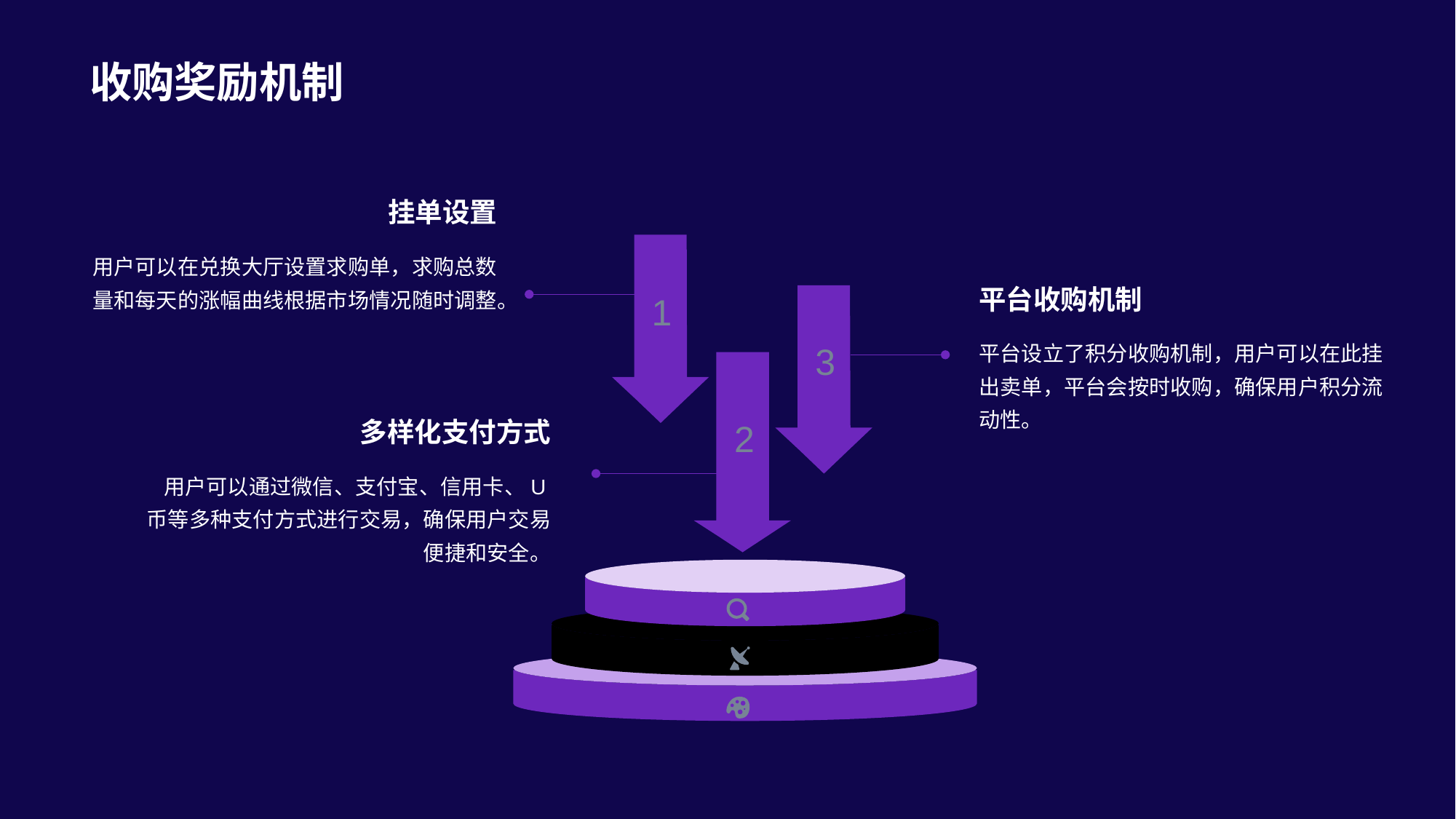

收购奖励机制
挂单设置
用户可以在兑换大厅设置求购单，求购总数量和每天的涨幅曲线根据市场情况随时调整。
平台收购机制
平台设立了积分收购机制，用户可以在此挂出卖单，平台会按时收购，确保用户积分流动性。
多样化支付方式
用户可以通过微信、支付宝、信用卡、U币等多种支付方式进行交易，确保用户交易便捷和安全。

1

3

2